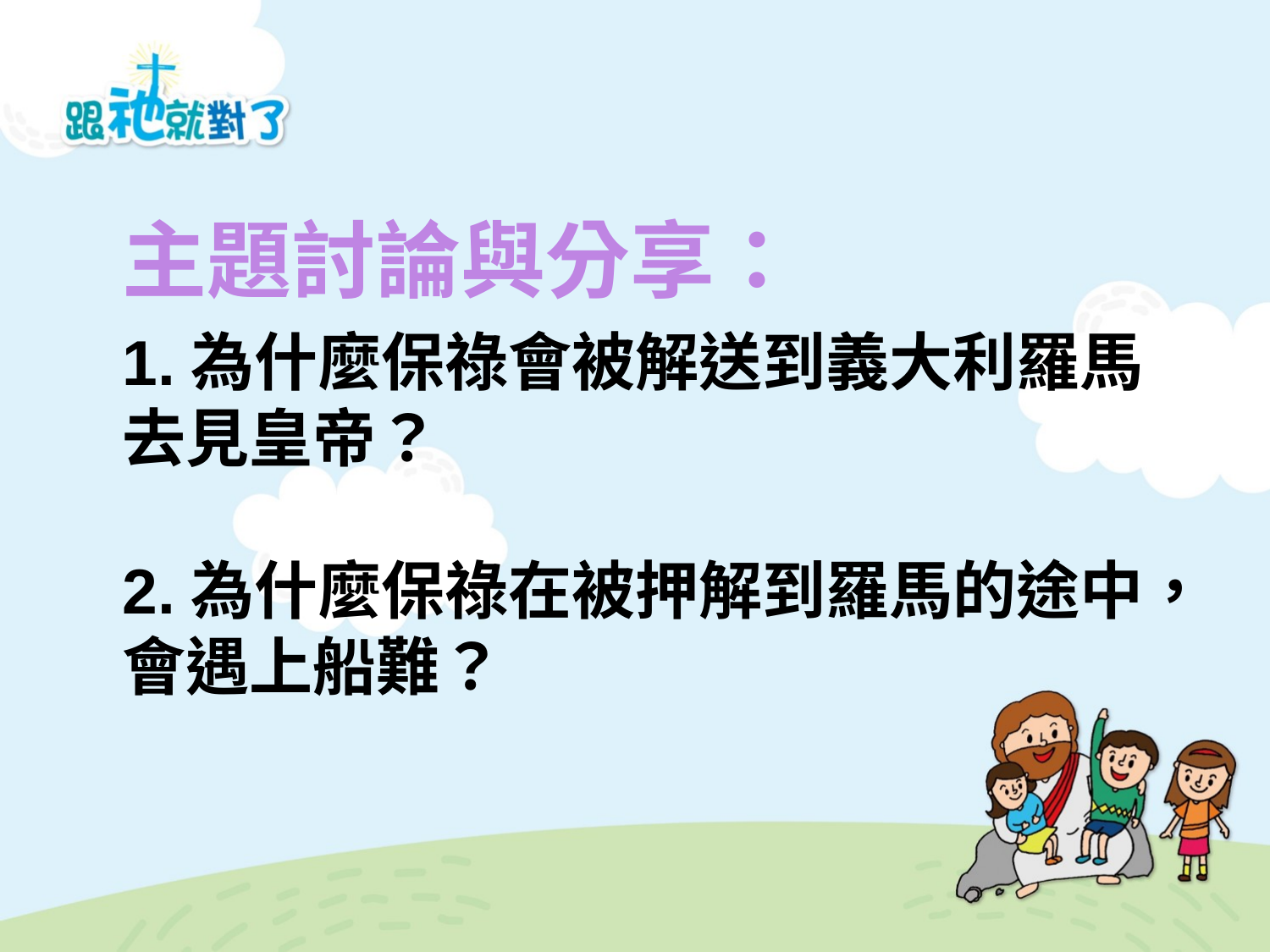

主題討論與分享：
1.為什麼保祿會被解送到義大利羅馬去見皇帝？

2.為什麼保祿在被押解到羅馬的途中，會遇上船難？